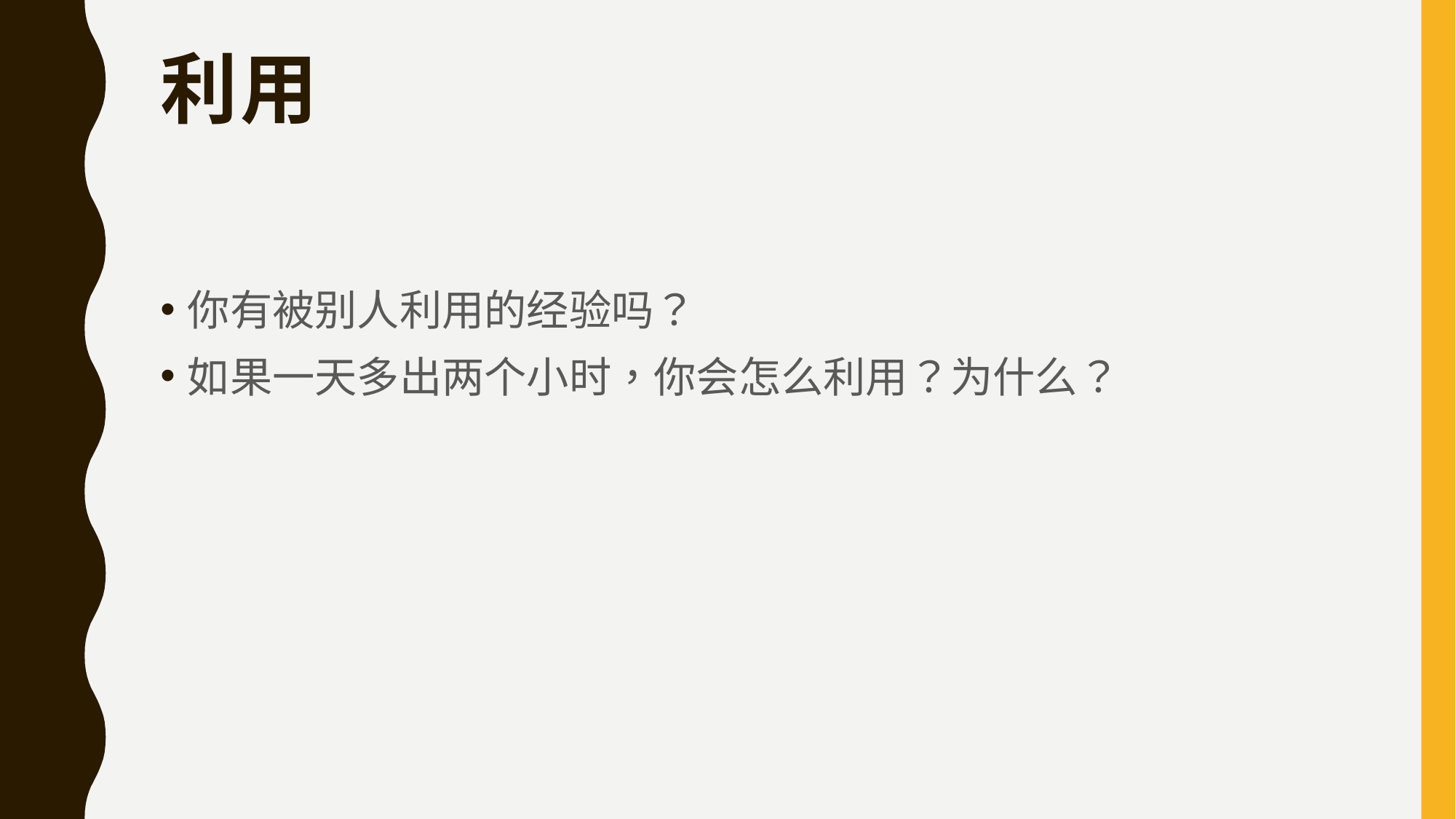

# 利用
你有被别人利用的经验吗？
如果一天多出两个小时，你会怎么利用？为什么？